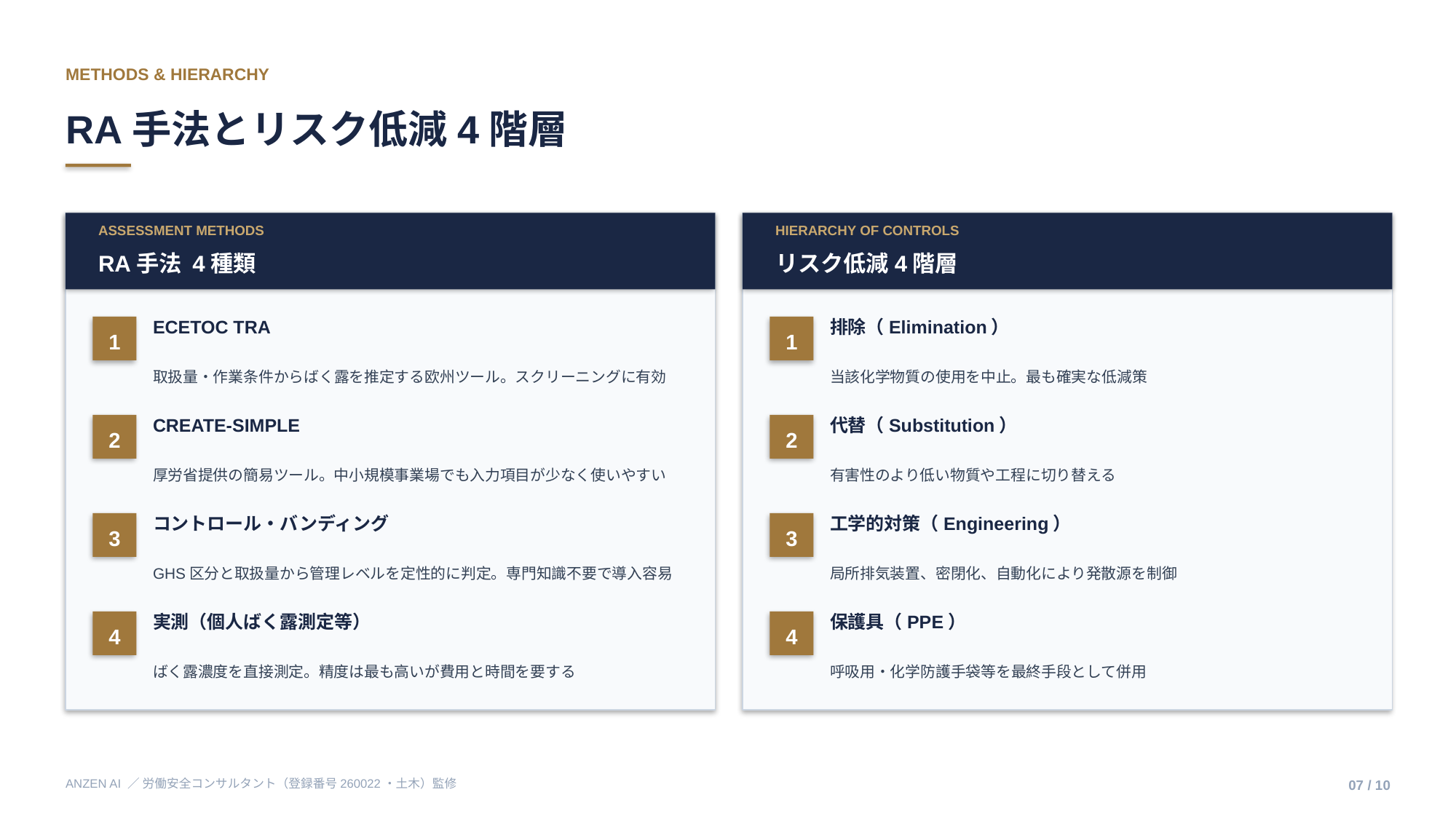

METHODS & HIERARCHY
RA手法とリスク低減4階層

ASSESSMENT METHODS
HIERARCHY OF CONTROLS
RA手法 4種類
リスク低減4階層
ECETOC TRA
排除（Elimination）

1

1
取扱量・作業条件からばく露を推定する欧州ツール。スクリーニングに有効
当該化学物質の使用を中止。最も確実な低減策
CREATE-SIMPLE
代替（Substitution）

2

2
厚労省提供の簡易ツール。中小規模事業場でも入力項目が少なく使いやすい
有害性のより低い物質や工程に切り替える
コントロール・バンディング
工学的対策（Engineering）

3

3
GHS区分と取扱量から管理レベルを定性的に判定。専門知識不要で導入容易
局所排気装置、密閉化、自動化により発散源を制御
実測（個人ばく露測定等）
保護具（PPE）

4

4
ばく露濃度を直接測定。精度は最も高いが費用と時間を要する
呼吸用・化学防護手袋等を最終手段として併用
ANZEN AI ／ 労働安全コンサルタント（登録番号260022・土木）監修
07 / 10